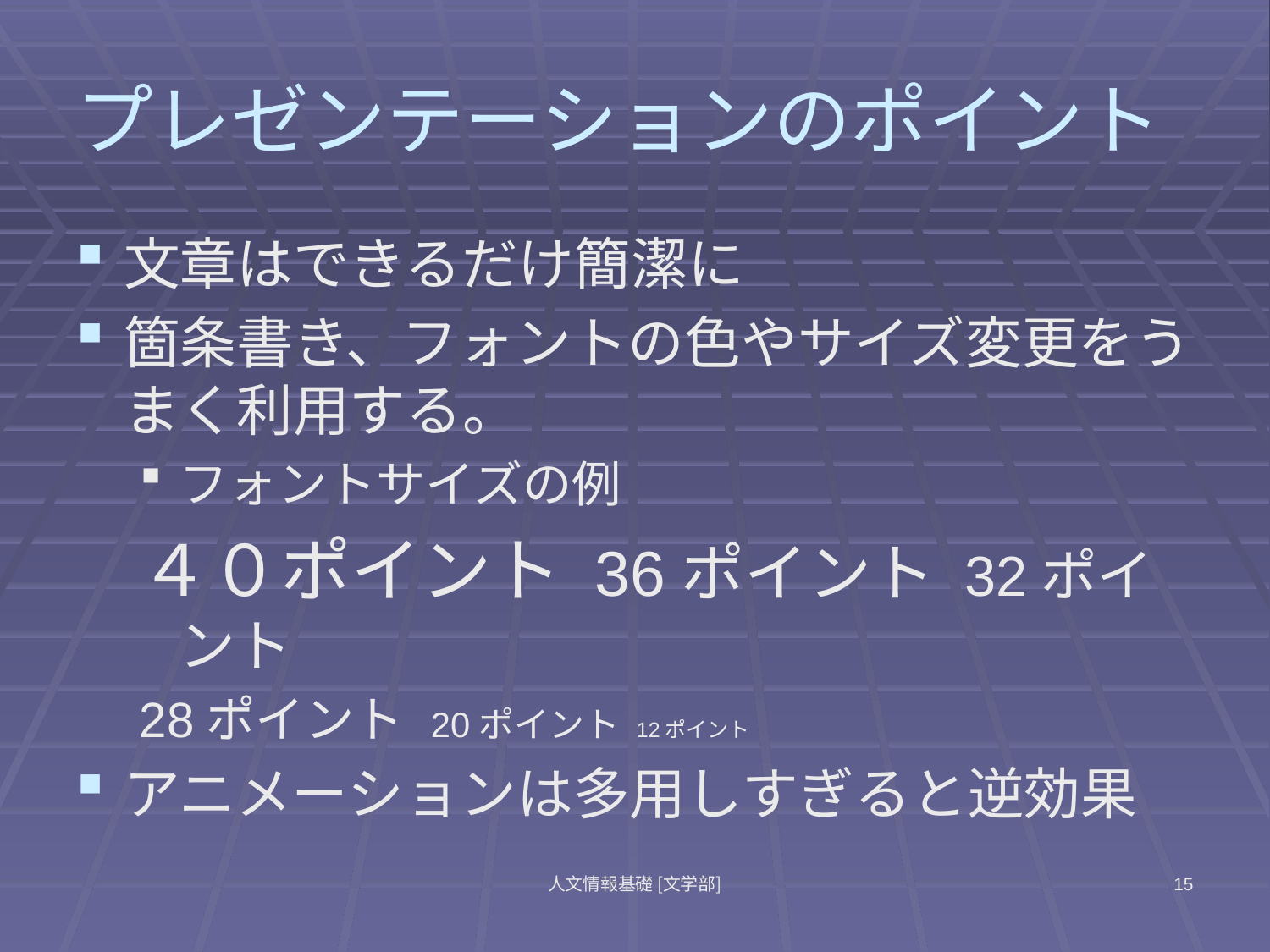

# プレゼンテーションのポイント
文章はできるだけ簡潔に
箇条書き、フォントの色やサイズ変更をうまく利用する。
フォントサイズの例
４０ポイント 36ポイント 32ポイント
28ポイント  20ポイント 12ポイント
アニメーションは多用しすぎると逆効果

人文情報基礎 [文学部]
15